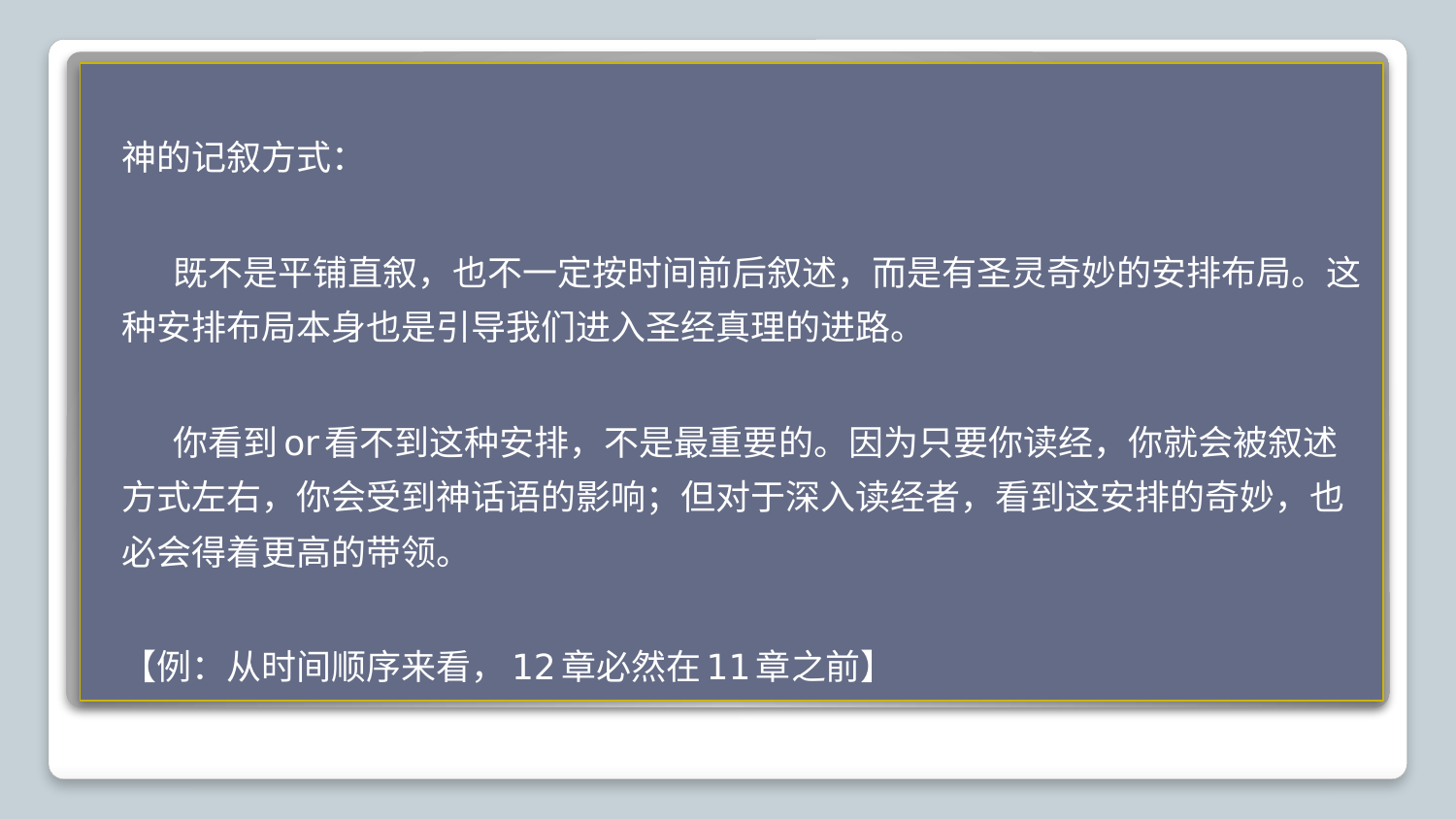

神的记叙方式：

      既不是平铺直叙，也不一定按时间前后叙述，而是有圣灵奇妙的安排布局。这种安排布局本身也是引导我们进入圣经真理的进路。

      你看到or看不到这种安排，不是最重要的。因为只要你读经，你就会被叙述方式左右，你会受到神话语的影响；但对于深入读经者，看到这安排的奇妙，也必会得着更高的带领。

【例：从时间顺序来看，12章必然在11章之前】